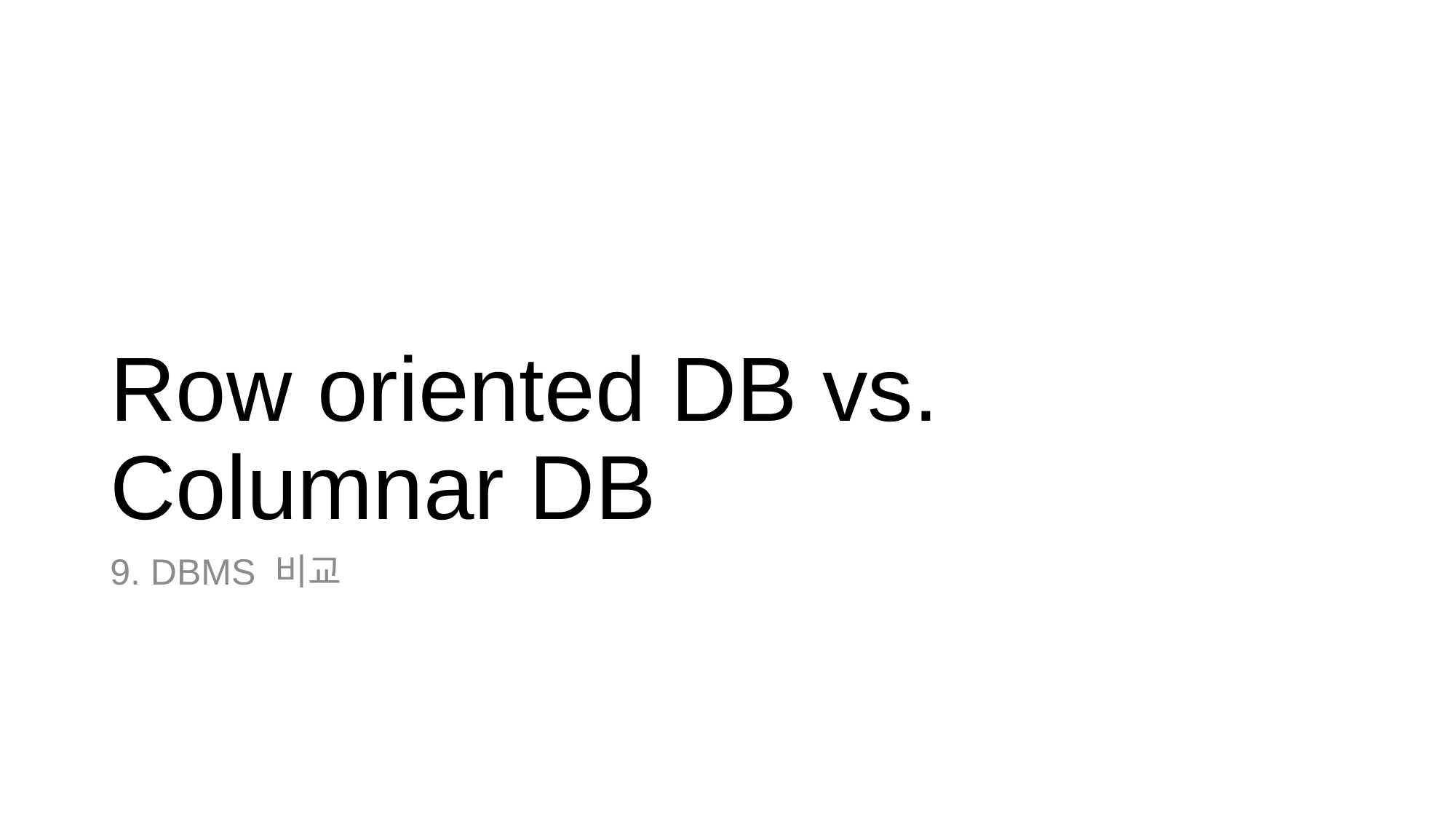

# Row oriented DB vs. Columnar DB
9. DBMS 비교